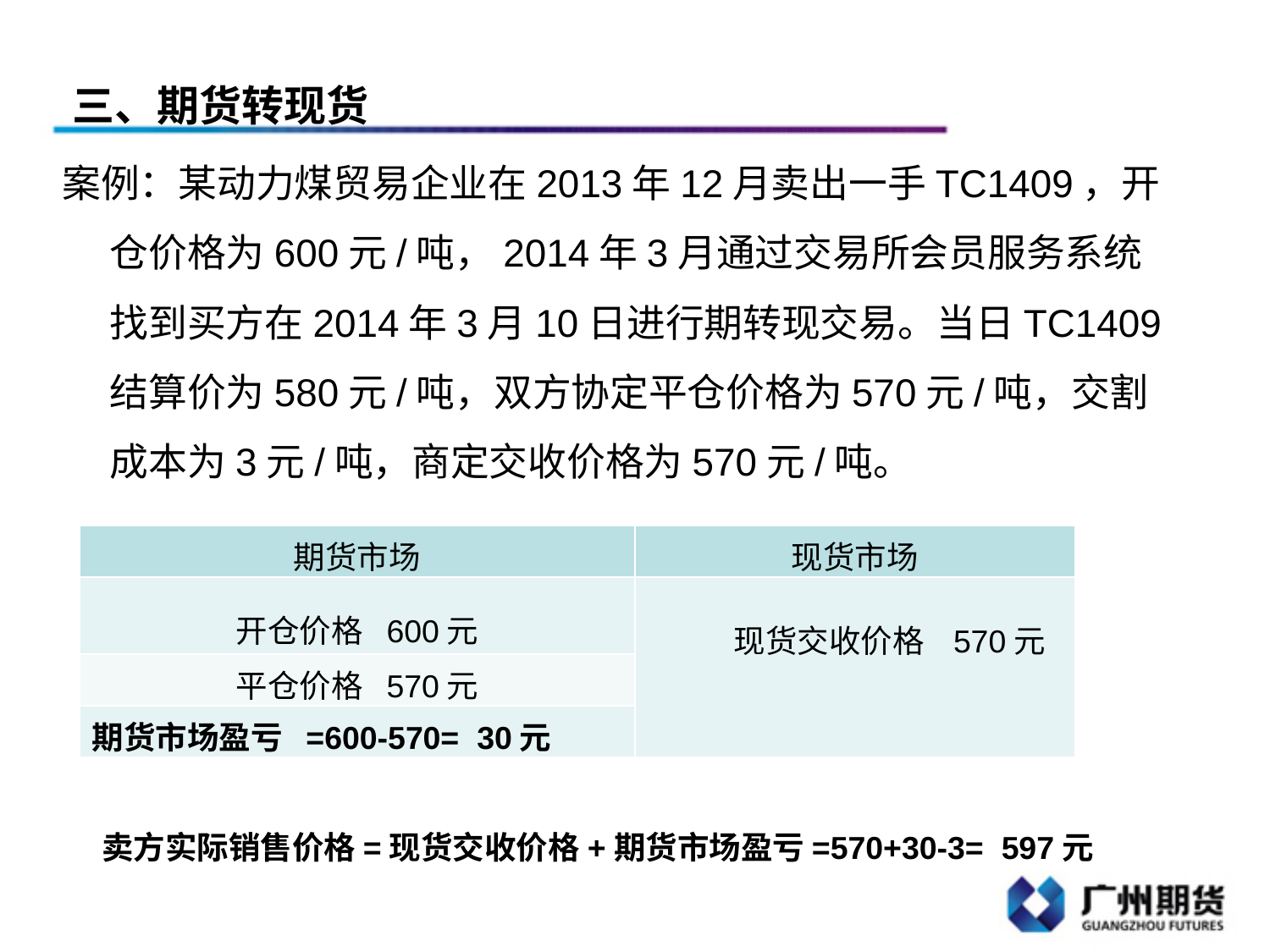

三、期货转现货
案例：某动力煤贸易企业在2013年12月卖出一手TC1409，开仓价格为600元/吨，2014年3月通过交易所会员服务系统找到买方在2014年3月10日进行期转现交易。当日TC1409结算价为580元/吨，双方协定平仓价格为570元/吨，交割成本为3元/吨，商定交收价格为570元/吨。
| 期货市场 | 现货市场 |
| --- | --- |
| 开仓价格 600元 |  |
| 平仓价格 570元 |  |
| 期货市场盈亏 =600-570= 30元 |  |
 现货交收价格   570元
 卖方实际销售价格=现货交收价格+期货市场盈亏=570+30-3=  597元